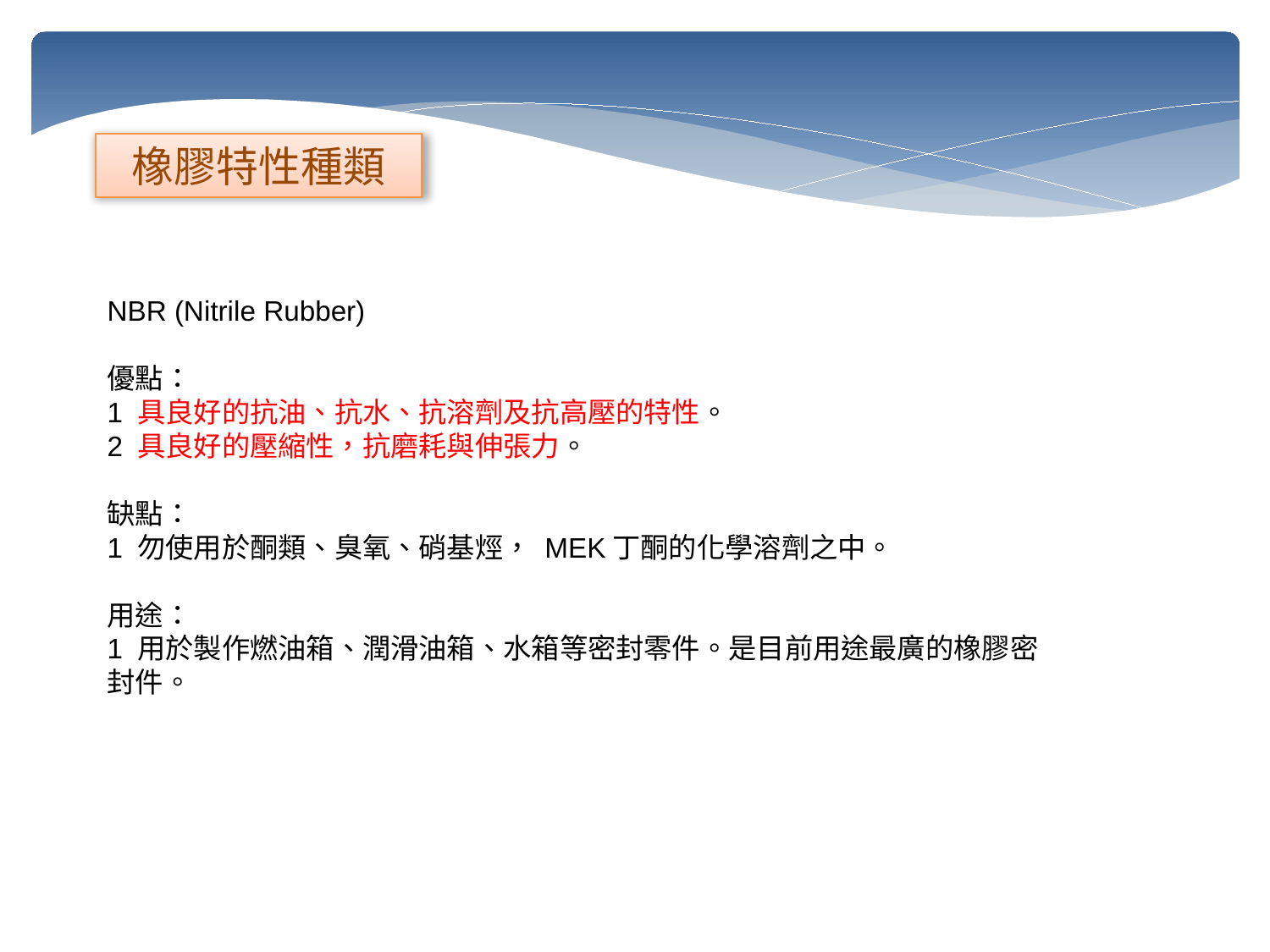

橡膠特性種類
NBR (Nitrile Rubber)

優點：
1 具良好的抗油、抗水、抗溶劑及抗高壓的特性。
2 具良好的壓縮性，抗磨耗與伸張力。
缺點：
1 勿使用於酮類、臭氧、硝基烴， MEK丁酮的化學溶劑之中。
用途：
1 用於製作燃油箱、潤滑油箱、水箱等密封零件。是目前用途最廣的橡膠密封件。